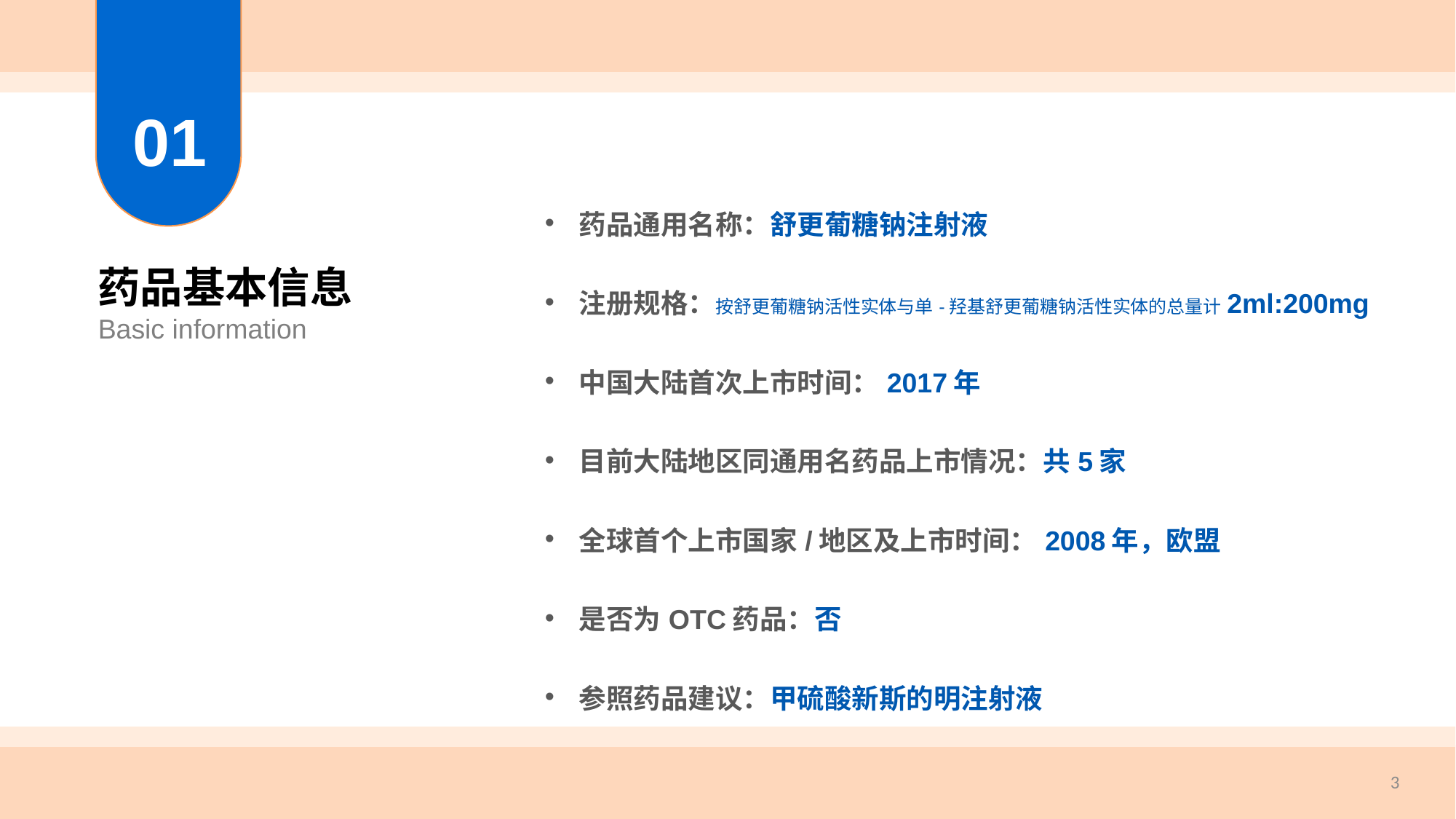

01
| 药品通用名称：舒更葡糖钠注射液 注册规格：按舒更葡糖钠活性实体与单-羟基舒更葡糖钠活性实体的总量计2ml:200mg 中国大陆首次上市时间：2017年 目前大陆地区同通用名药品上市情况：共5家 全球首个上市国家/地区及上市时间：2008年，欧盟 是否为OTC药品：否 参照药品建议：甲硫酸新斯的明注射液 |
| --- |
药品基本信息
Basic information
3